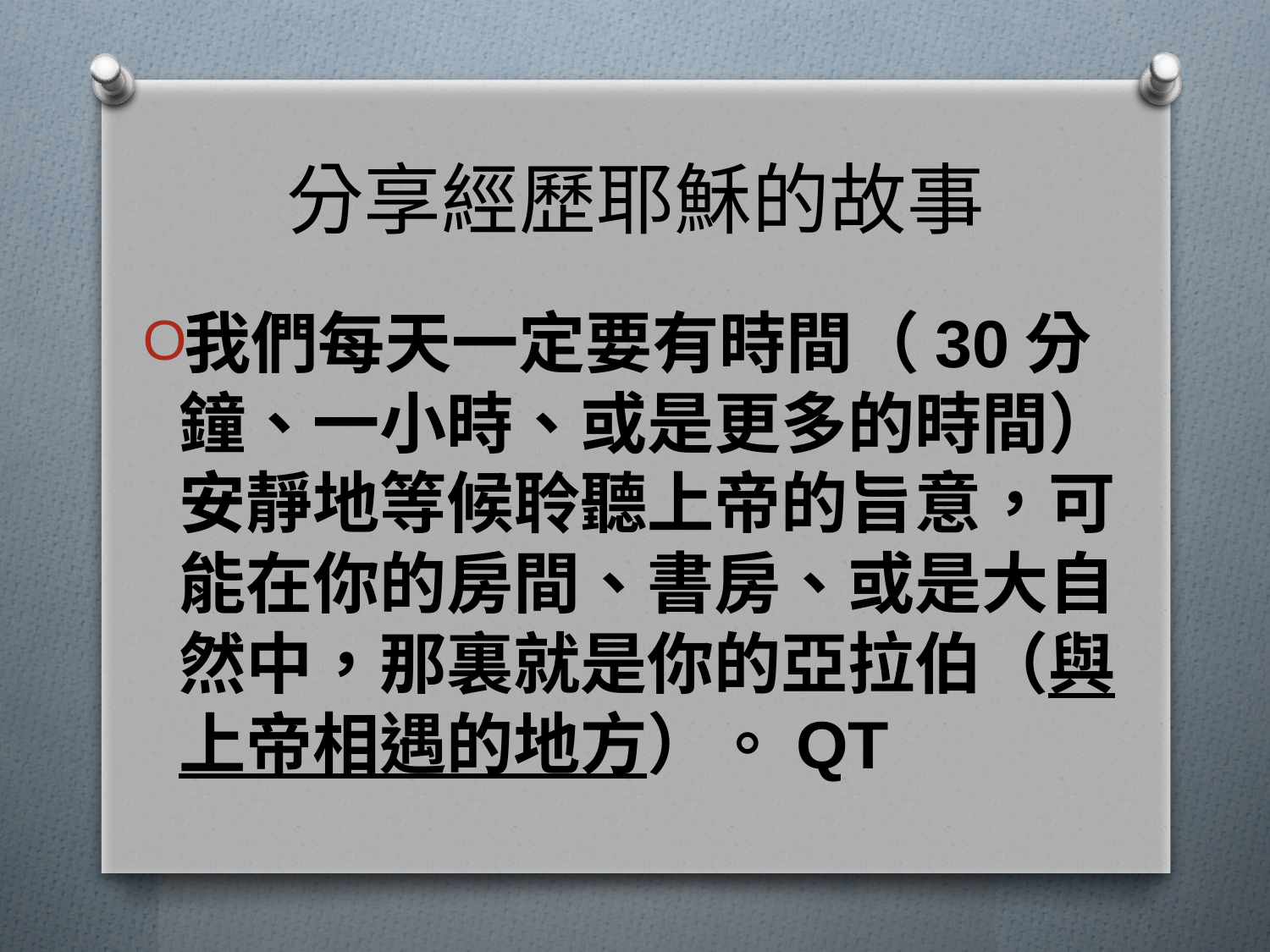

# 分享經歷耶穌的故事
我們每天一定要有時間（30分鐘、一小時、或是更多的時間）安靜地等候聆聽上帝的旨意，可能在你的房間、書房、或是大自然中，那裏就是你的亞拉伯（與上帝相遇的地方）。QT